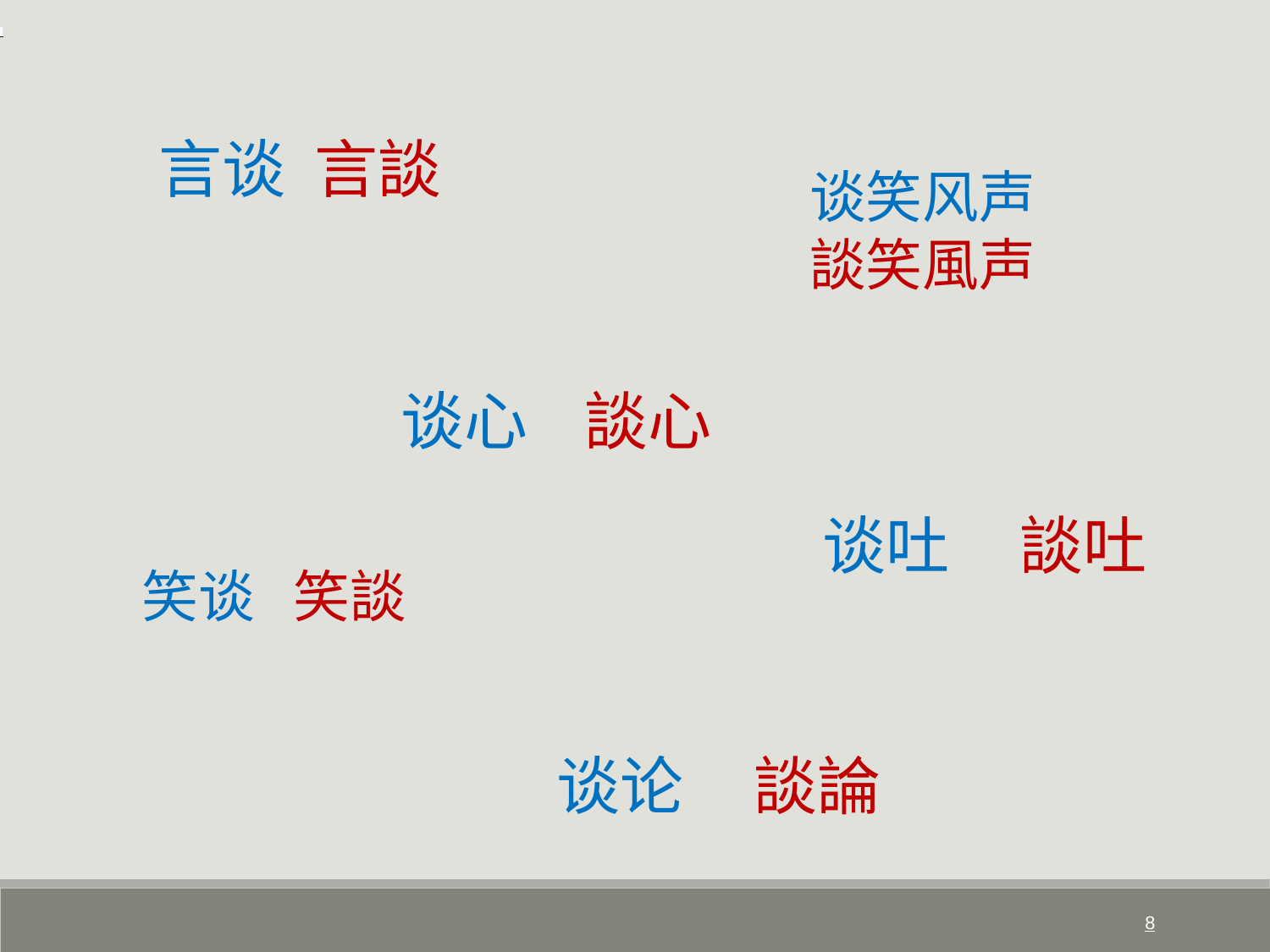

言谈  言談
谈笑风声
談笑風声
谈心    談心
谈吐     談吐
笑谈   笑談
谈论     談論
8